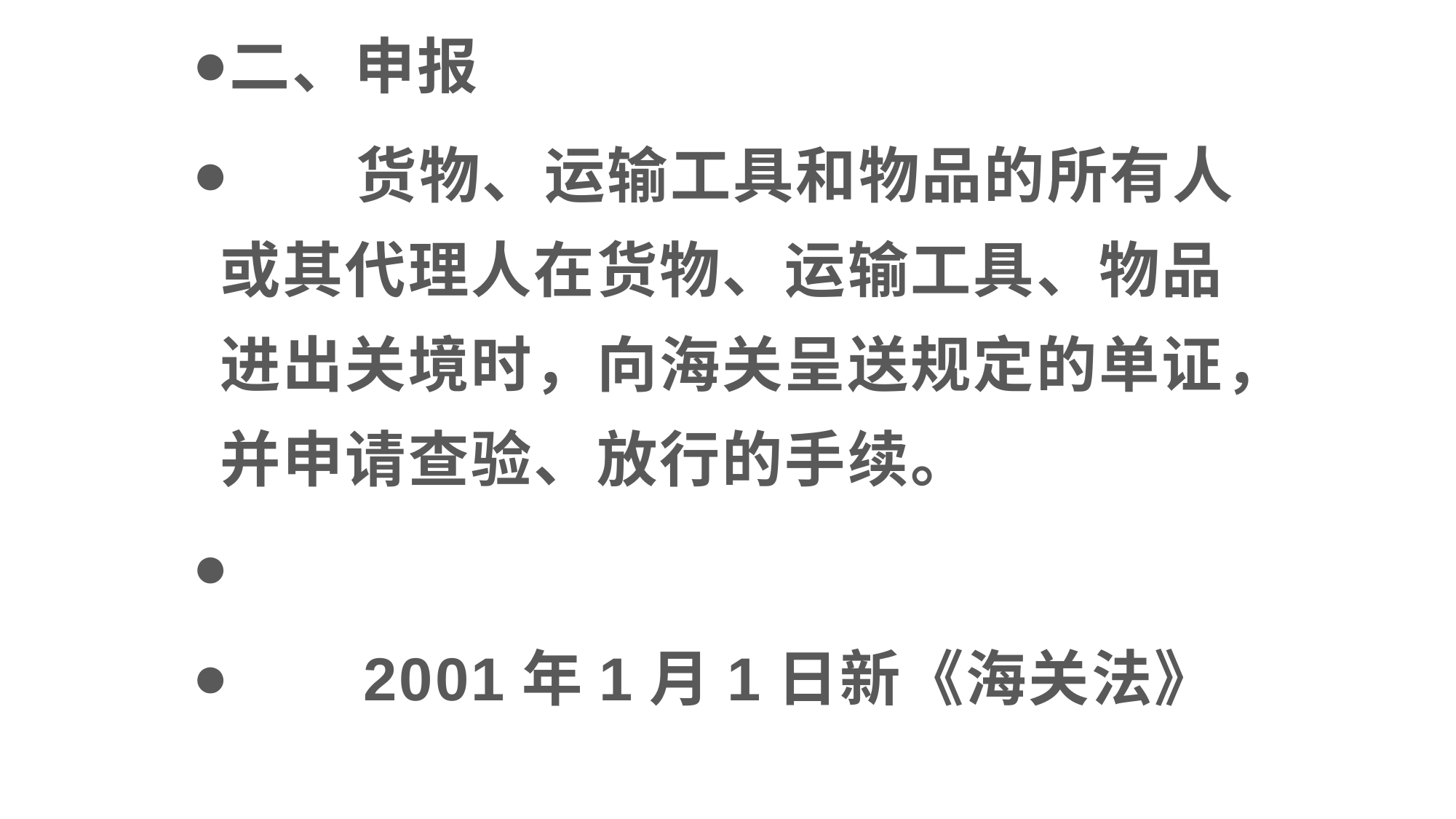

二、申报
       货物、运输工具和物品的所有人或其代理人在货物、运输工具、物品进出关境时，向海关呈送规定的单证，并申请查验、放行的手续。

       2001年1月1日新《海关法》